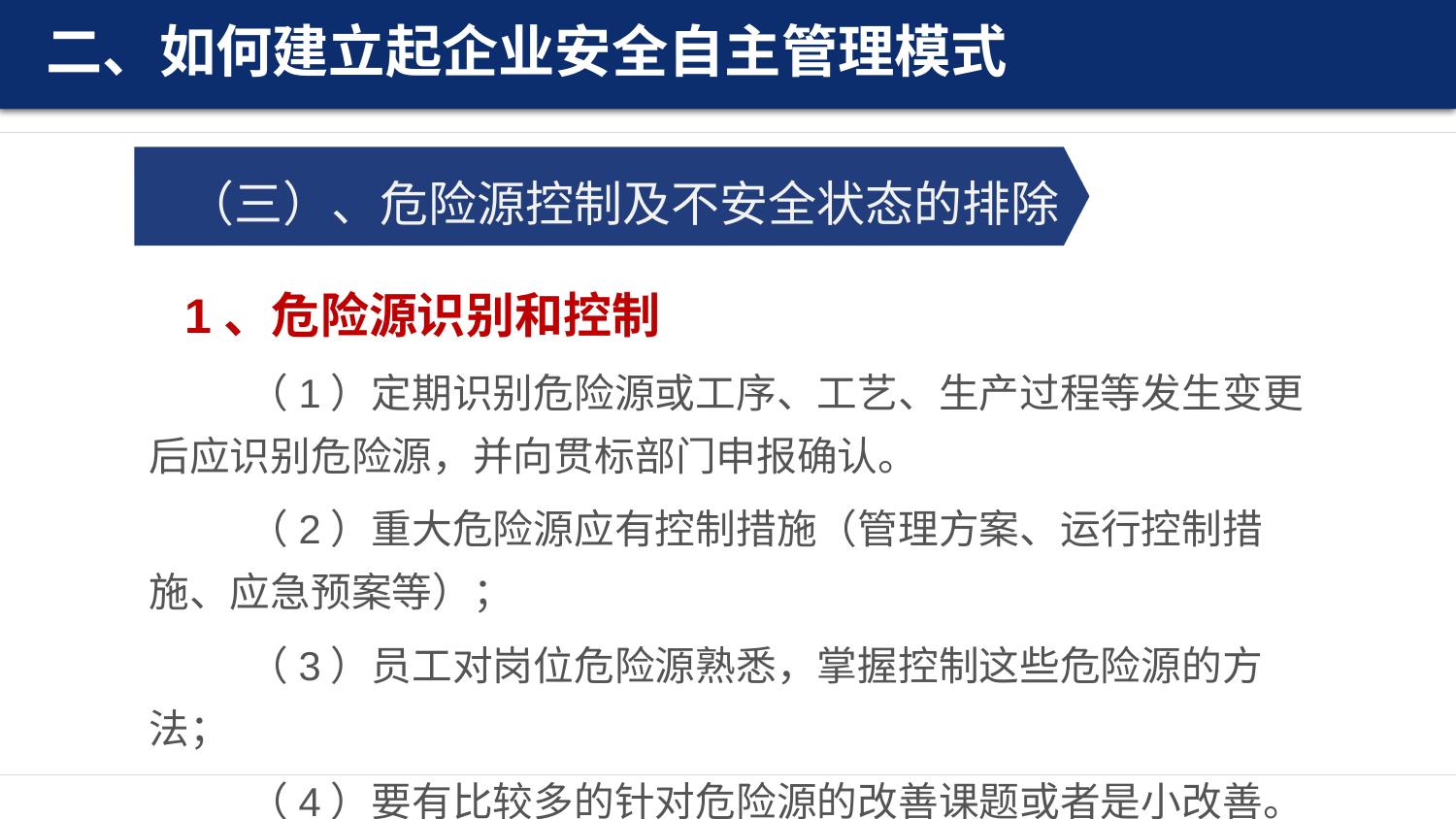

二、如何建立起企业安全自主管理模式
  （三）、危险源控制及不安全状态的排除
   1、危险源识别和控制
          （1）定期识别危险源或工序、工艺、生产过程等发生变更后应识别危险源，并向贯标部门申报确认。
          （2）重大危险源应有控制措施（管理方案、运行控制措施、应急预案等）；
          （3）员工对岗位危险源熟悉，掌握控制这些危险源的方法；
          （4）要有比较多的针对危险源的改善课题或者是小改善。